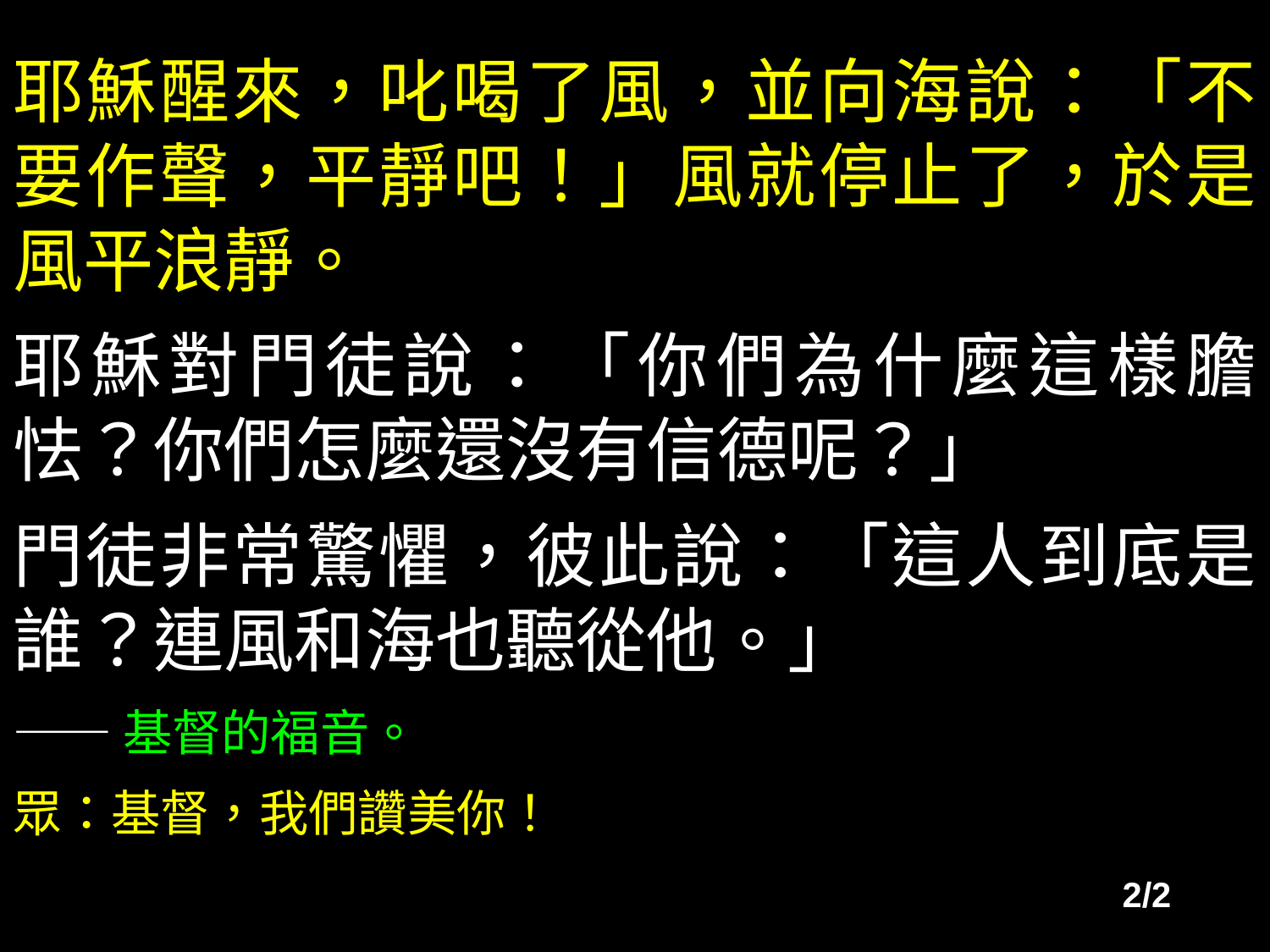

耶穌醒來，叱喝了風，並向海說：「不要作聲，平靜吧！」風就停止了，於是風平浪靜。
耶穌對門徒說：「你們為什麼這樣膽怯？你們怎麼還沒有信德呢？」
門徒非常驚懼，彼此說：「這人到底是誰？連風和海也聽從他。」
——基督的福音。
眾：基督，我們讚美你！

2/2